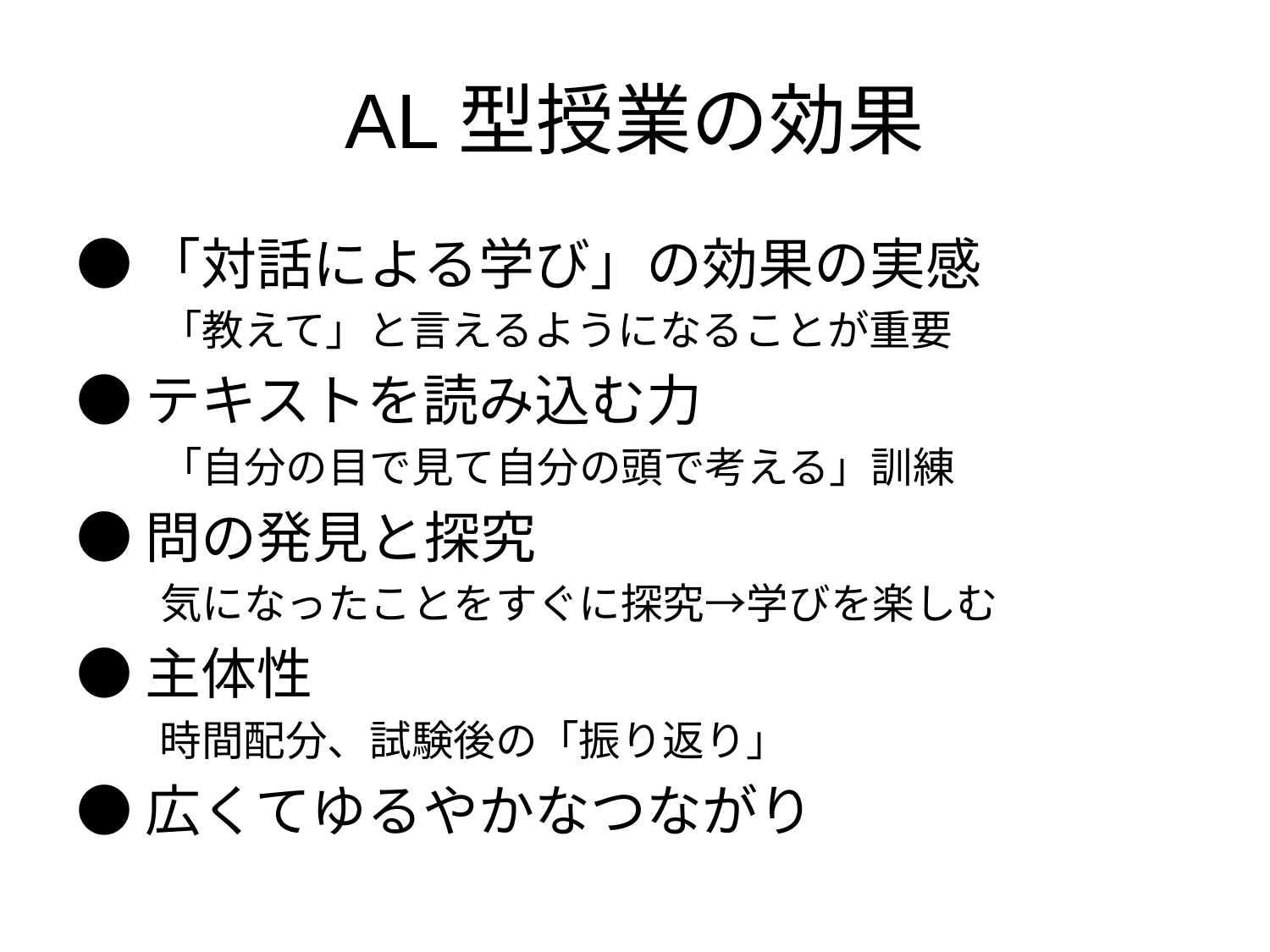

# AL型授業の効果
●「対話による学び」の効果の実感
　　「教えて」と言えるようになることが重要
●テキストを読み込む力
　　「自分の目で見て自分の頭で考える」訓練
●問の発見と探究
　　気になったことをすぐに探究→学びを楽しむ
●主体性
　　時間配分、試験後の「振り返り」
●広くてゆるやかなつながり